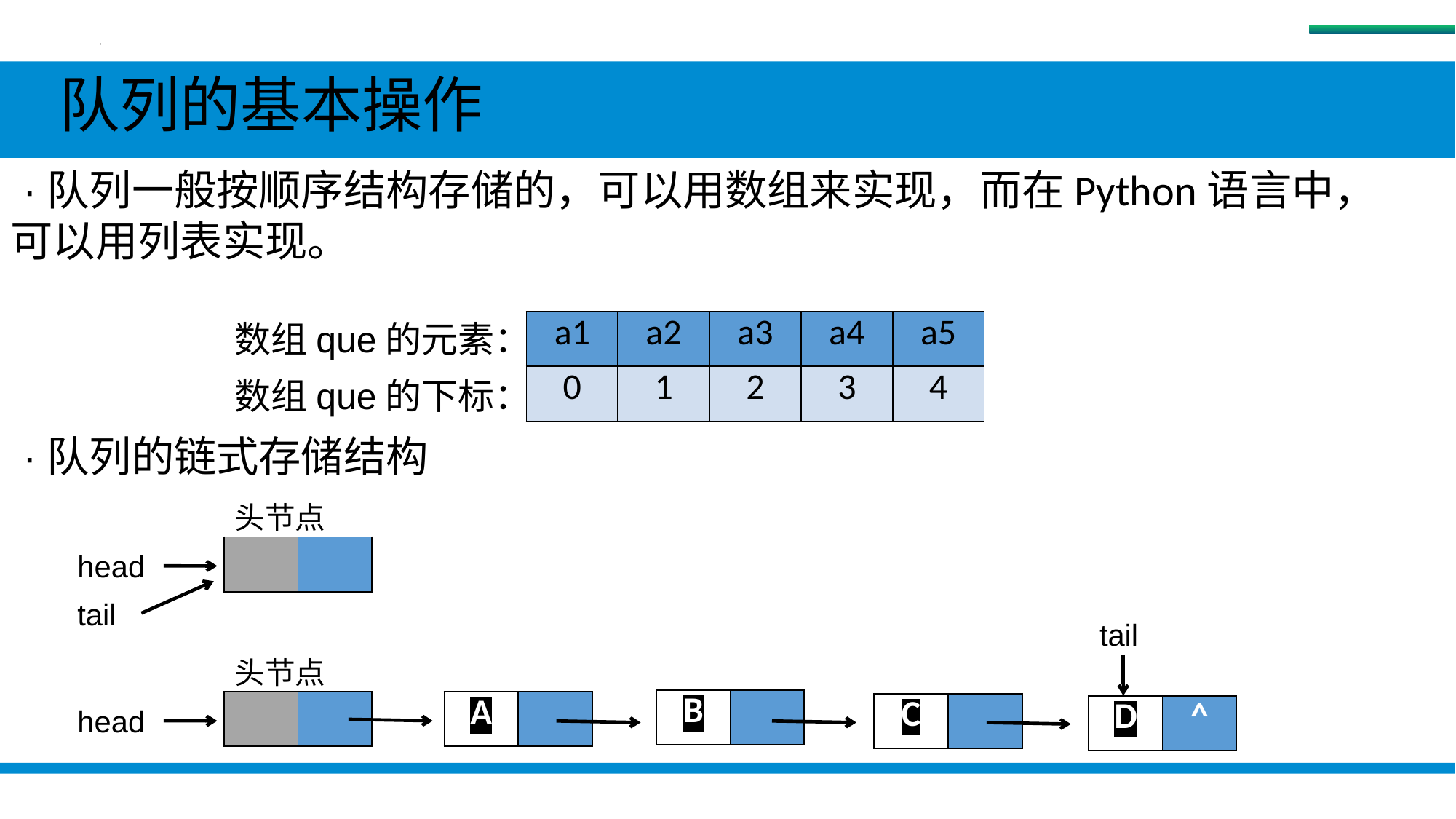

队列

  队列的基本操作
 ·队列一般按顺序结构存储的，可以用数组来实现，而在Python语言中，可以用列表实现。
数组que的元素：
| a1 | a2 | a3 | a4 | a5 |
| --- | --- | --- | --- | --- |
| 0 | 1 | 2 | 3 | 4 |
数组que的下标：
 ·队列的链式存储结构
头节点
|  |  |
| --- | --- |
head
tail
tail
头节点
| B |  |
| --- | --- |
|  |  |
| --- | --- |
| A |  |
| --- | --- |
| C |  |
| --- | --- |
| D | ^ |
| --- | --- |
head
#